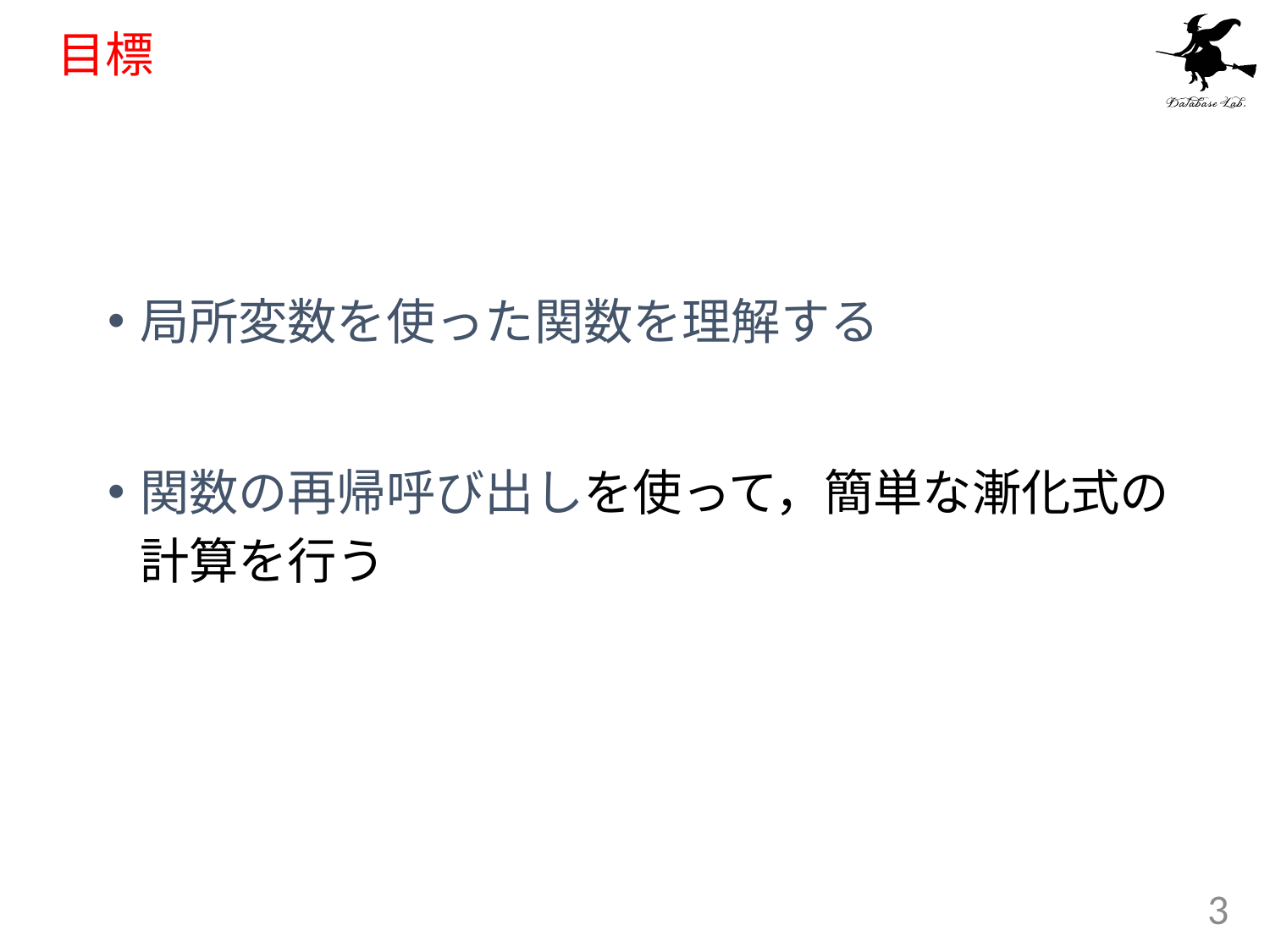

# 目標
局所変数を使った関数を理解する

関数の再帰呼び出しを使って，簡単な漸化式の計算を行う

3